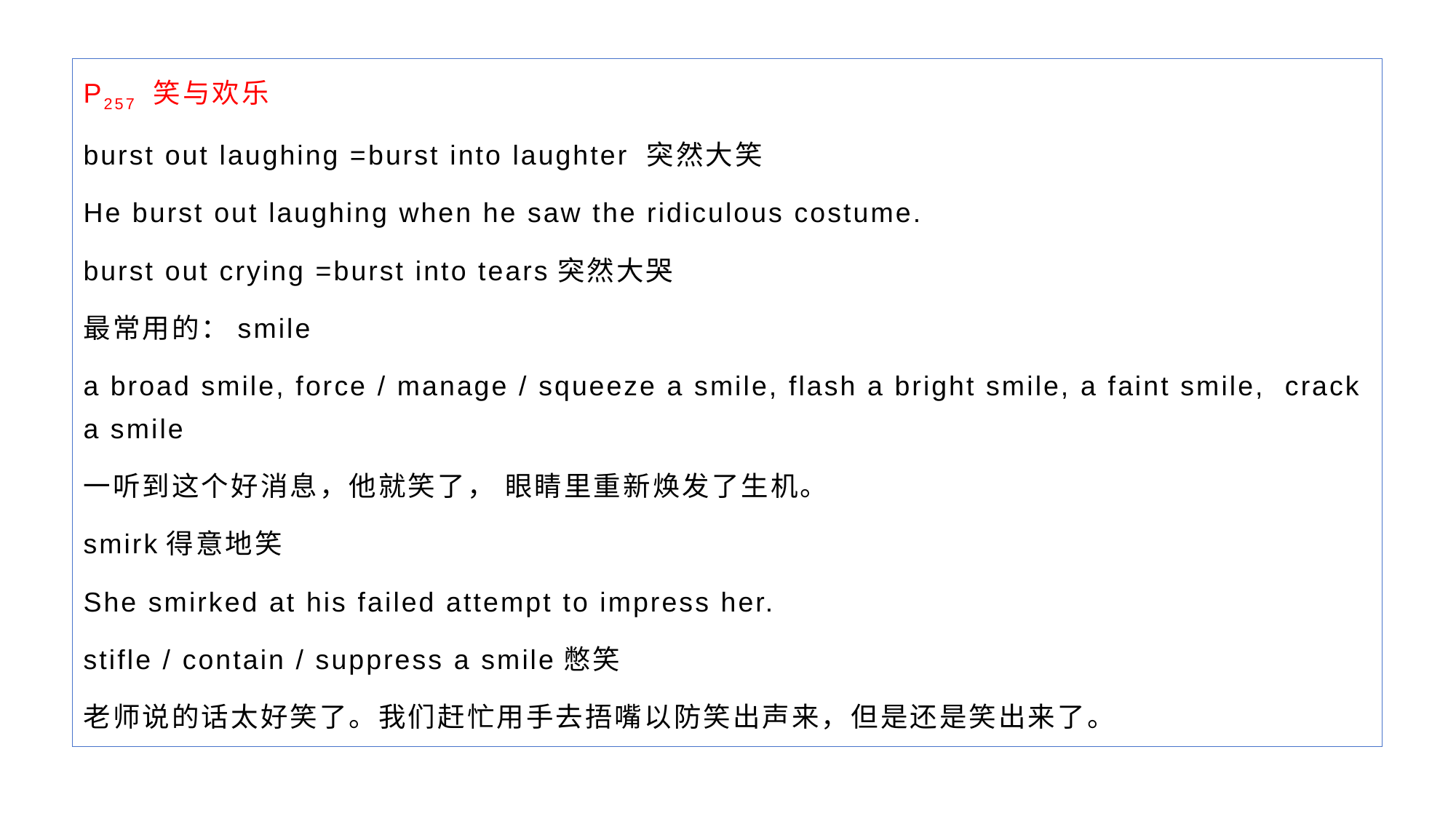

P257 笑与欢乐
burst out laughing =burst into laughter 突然大笑
He burst out laughing when he saw the ridiculous costume.
burst out crying =burst into tears突然大哭
最常用的：smile
a broad smile, force / manage / squeeze a smile, flash a bright smile, a faint smile,  crack a smile
一听到这个好消息，他就笑了， 眼睛里重新焕发了生机。
smirk得意地笑
She smirked at his failed attempt to impress her.
stifle / contain / suppress a smile憋笑
老师说的话太好笑了。我们赶忙用手去捂嘴以防笑出声来，但是还是笑出来了。